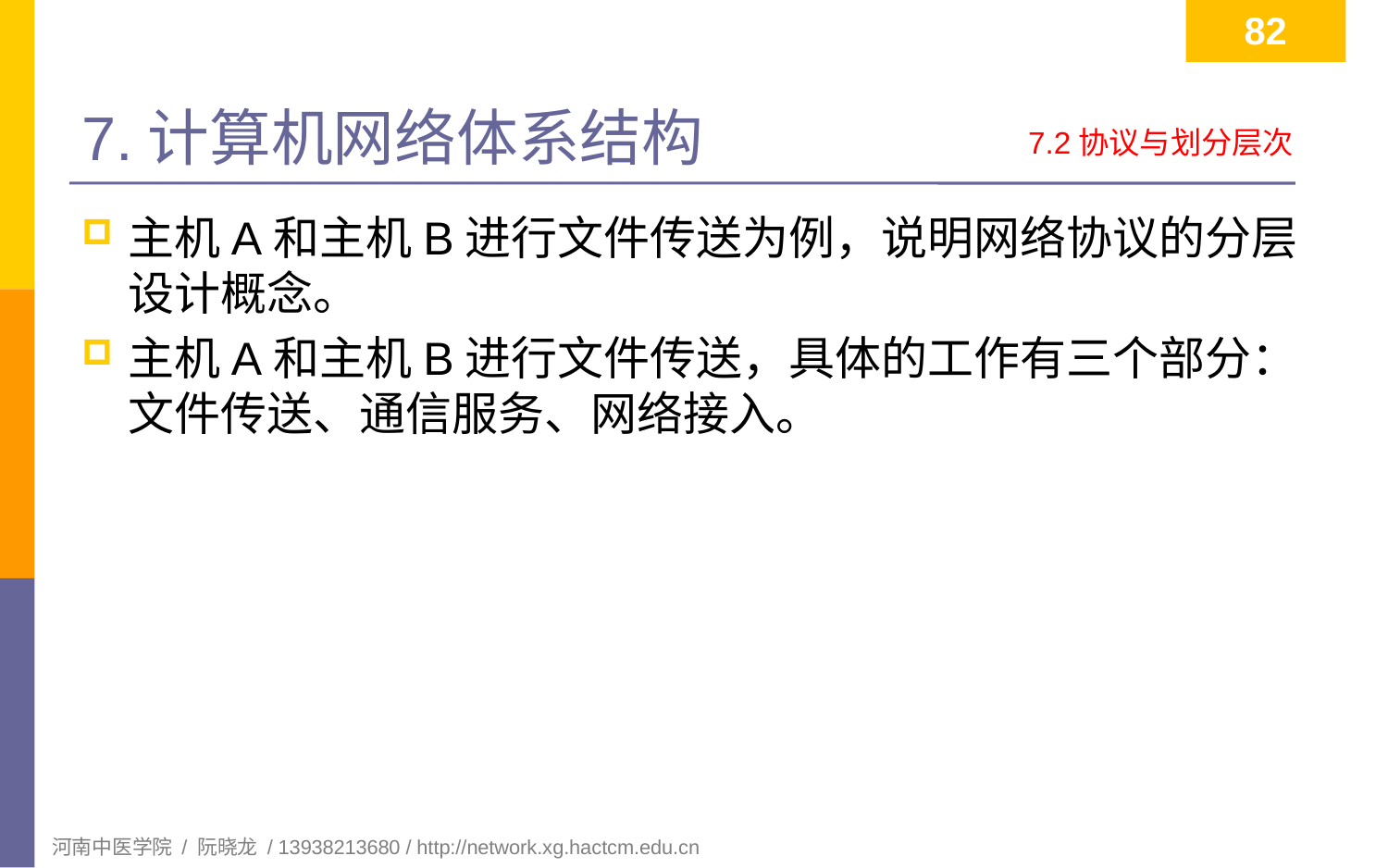

82
# 7.计算机网络体系结构
7.2协议与划分层次
主机A和主机B进行文件传送为例，说明网络协议的分层设计概念。
主机A和主机B进行文件传送，具体的工作有三个部分：文件传送、通信服务、网络接入。